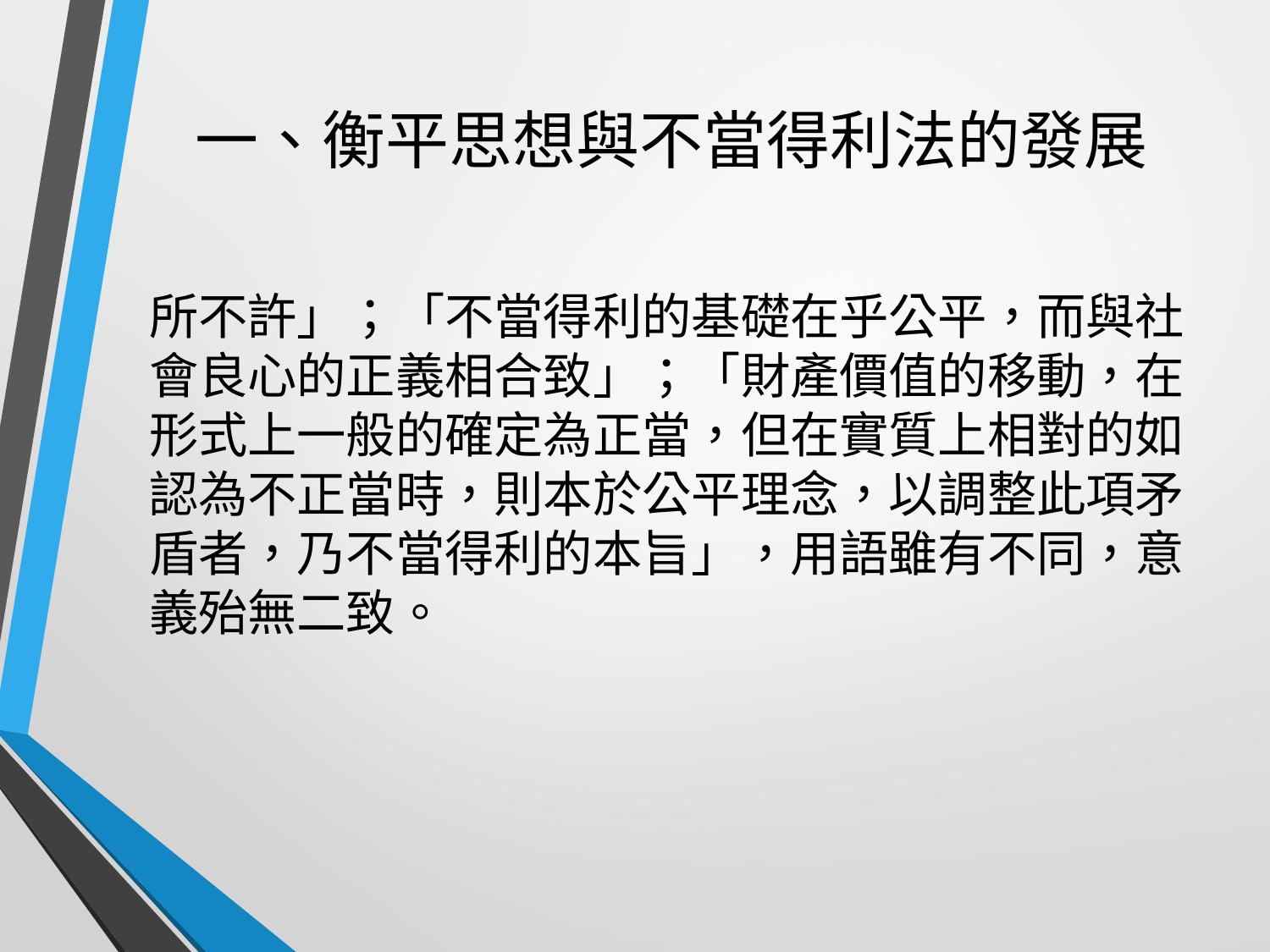

# 一、衡平思想與不當得利法的發展
所不許」；「不當得利的基礎在乎公平，而與社會良心的正義相合致」；「財產價值的移動，在形式上一般的確定為正當，但在實質上相對的如認為不正當時，則本於公平理念，以調整此項矛盾者，乃不當得利的本旨」，用語雖有不同，意義殆無二致。